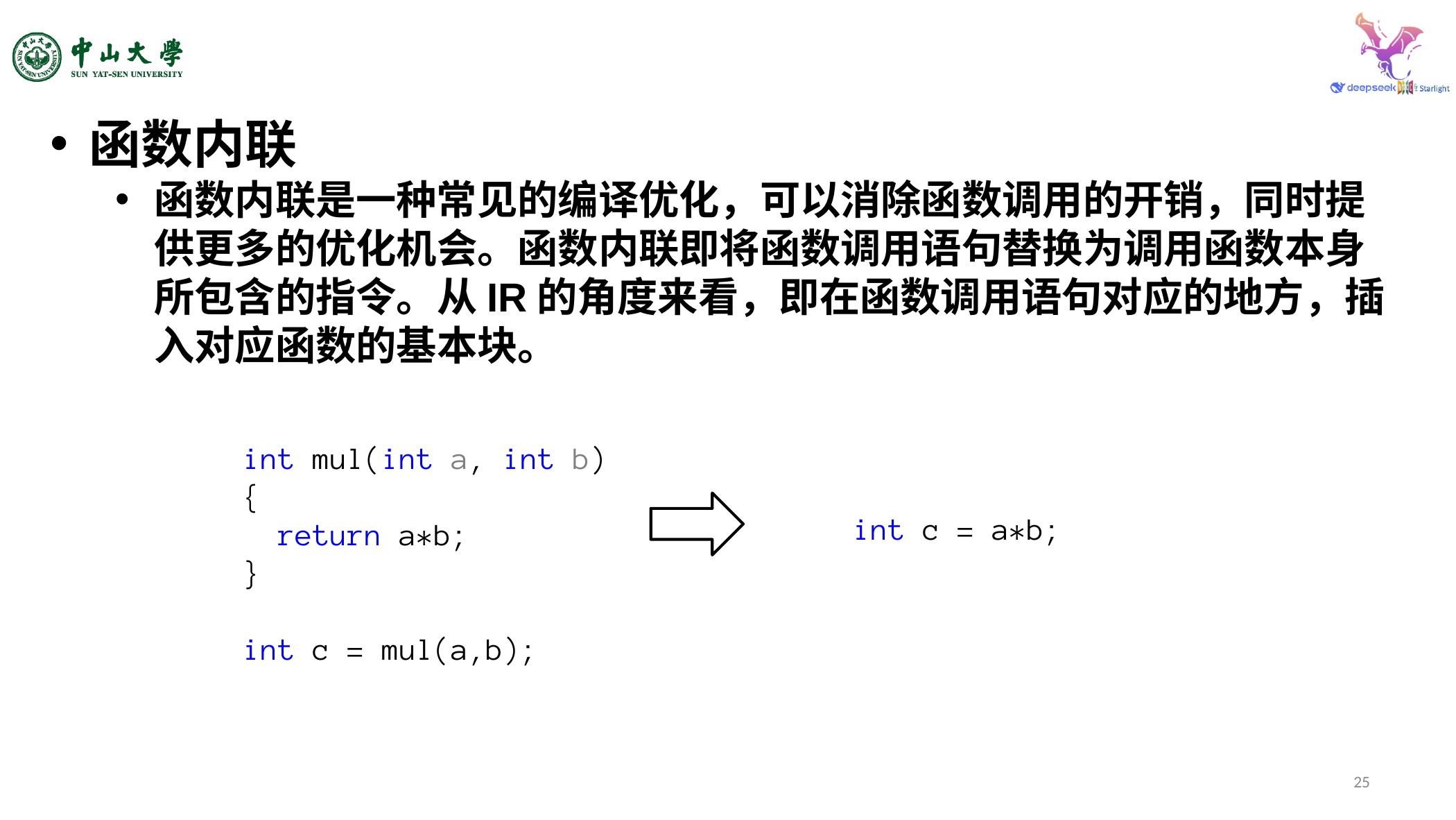

函数内联
函数内联是一种常见的编译优化，可以消除函数调用的开销，同时提供更多的优化机会。函数内联即将函数调用语句替换为调用函数本身所包含的指令。从IR的角度来看，即在函数调用语句对应的地方，插入对应函数的基本块。
int mul(int a, int b)
{
  return a*b;
}
int c = mul(a,b);

int c = a*b;
25